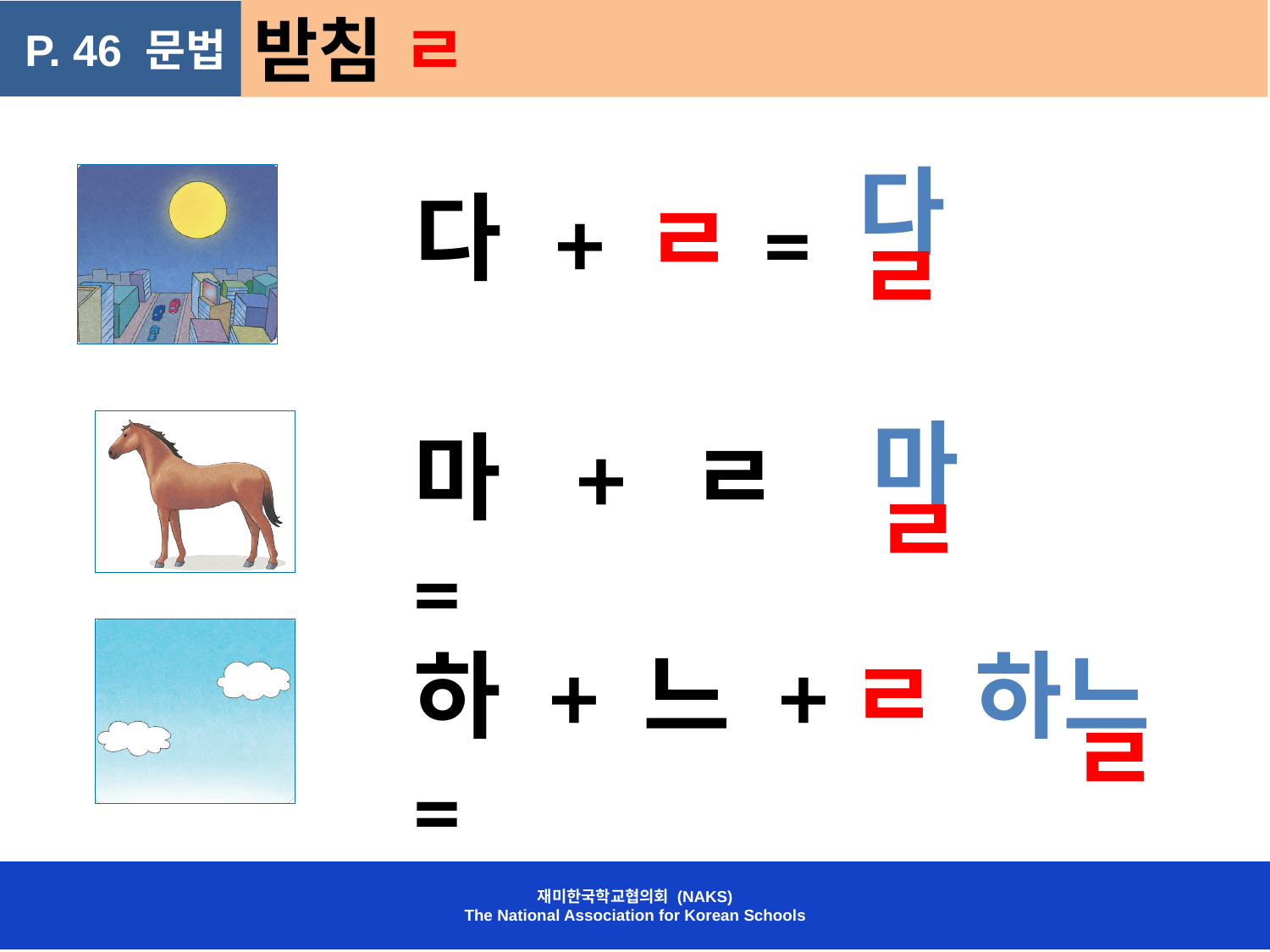

받침 ㄹ
 P. 46 문법
다

다
ㄹ
+
=
ㄹ
마

마  +  ㄹ =
ㄹ

하 + 느 +ㄹ =
하느
ㄹ
재미한국학교협의회 (NAKS)
The National Association for Korean Schools